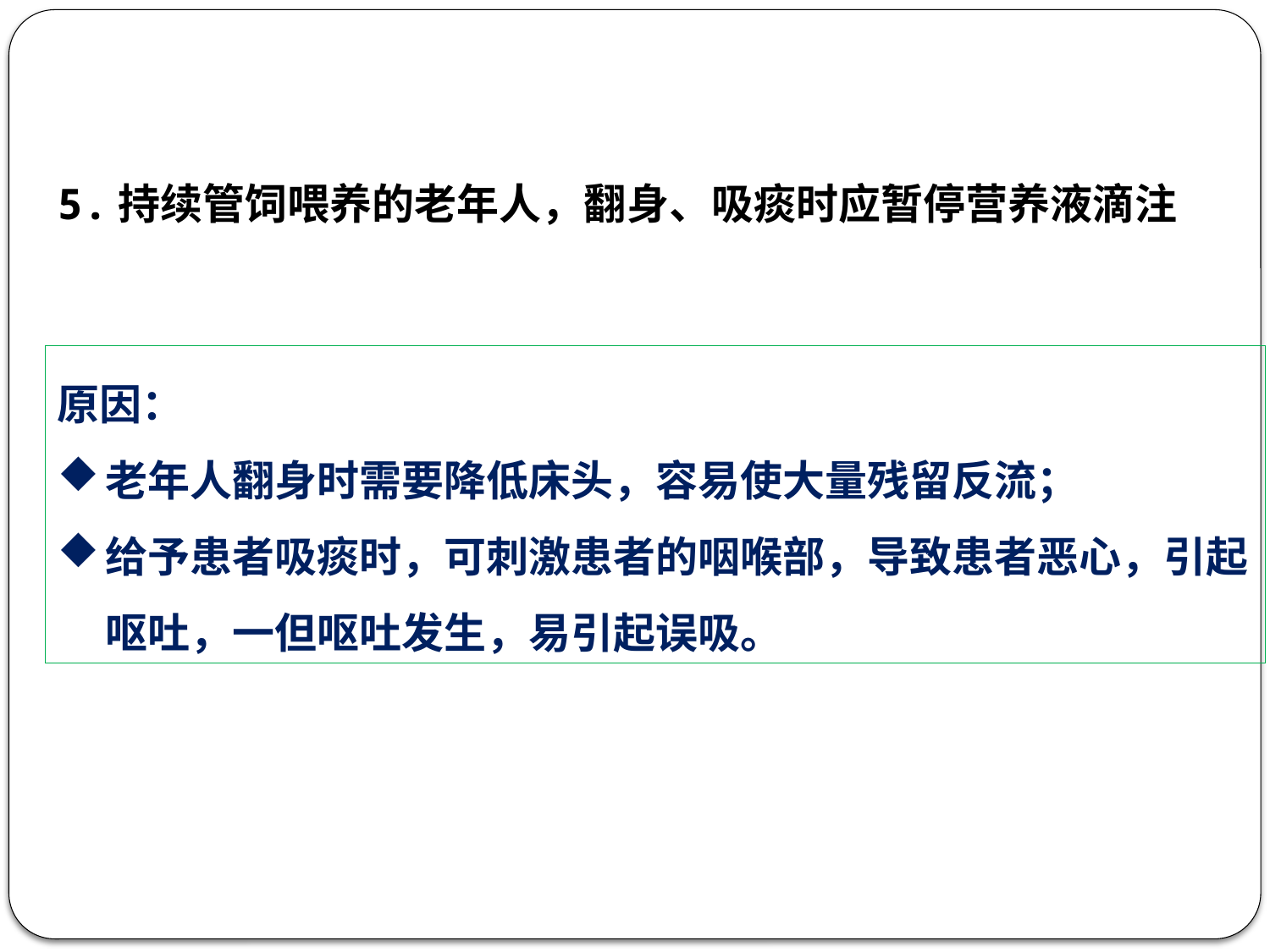

5.持续管饲喂养的老年人，翻身、吸痰时应暂停营养液滴注
原因：
老年人翻身时需要降低床头，容易使大量残留反流；
给予患者吸痰时，可刺激患者的咽喉部，导致患者恶心，引起呕吐，一但呕吐发生，易引起误吸。